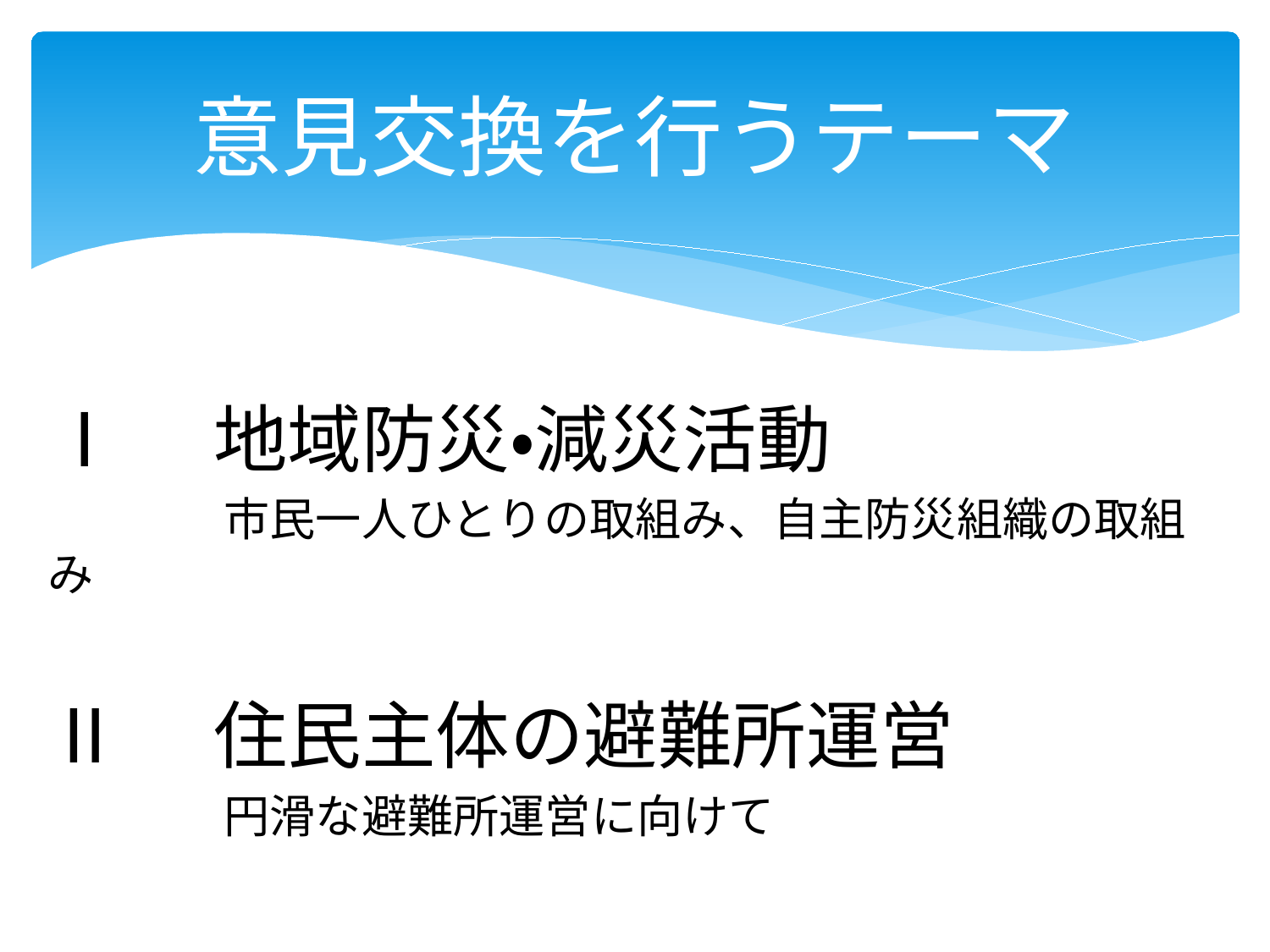

# 意見交換を行うテーマ
Ⅰ　地域防災・減災活動
　　　　市民一人ひとりの取組み、自主防災組織の取組み

Ⅱ　住民主体の避難所運営
　　　　円滑な避難所運営に向けて